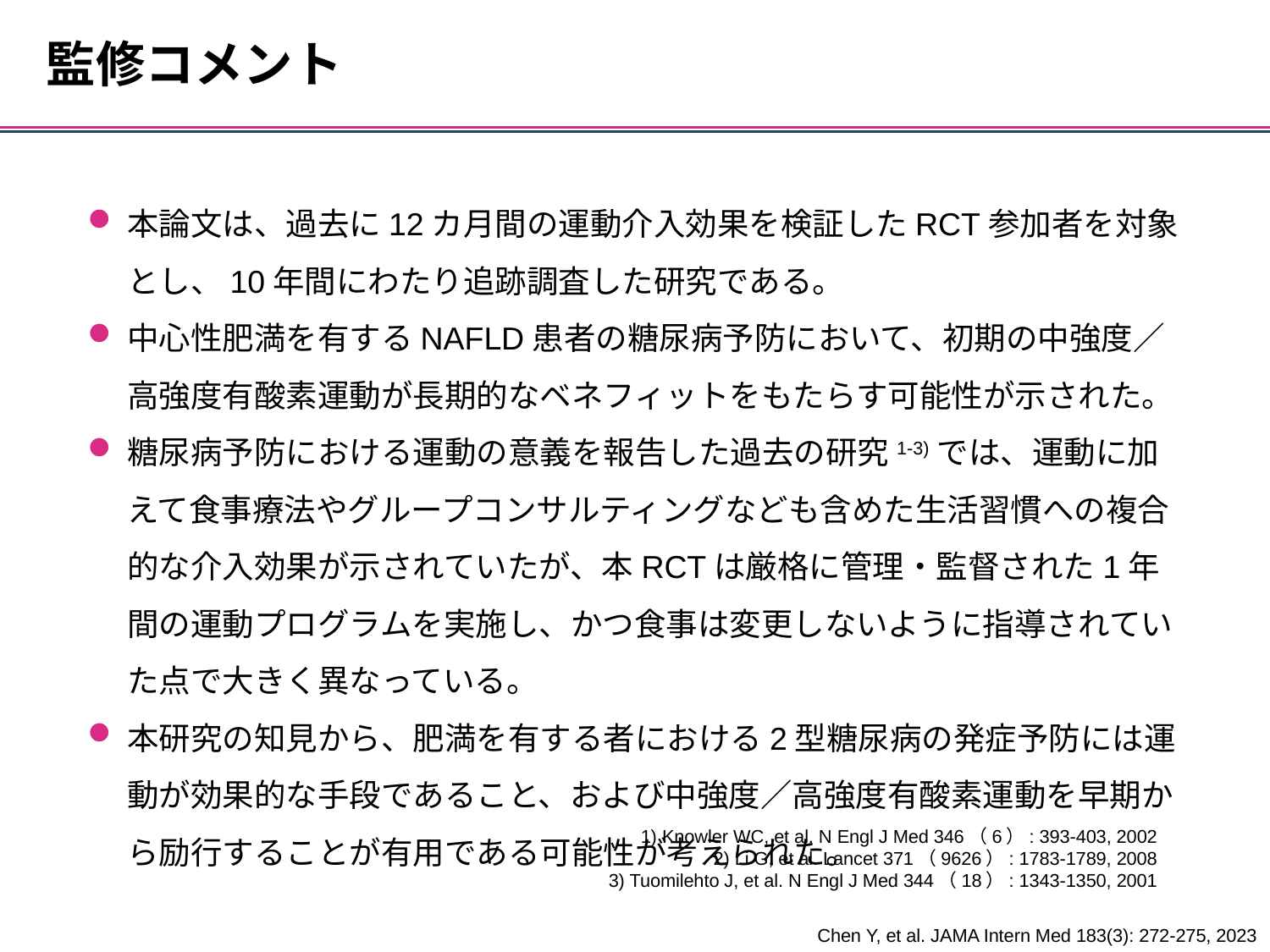

監修コメント
本論文は、過去に12カ月間の運動介入効果を検証したRCT参加者を対象とし、10年間にわたり追跡調査した研究である。
中心性肥満を有するNAFLD患者の糖尿病予防において、初期の中強度／高強度有酸素運動が長期的なベネフィットをもたらす可能性が示された。
糖尿病予防における運動の意義を報告した過去の研究1-3)では、運動に加えて食事療法やグループコンサルティングなども含めた生活習慣への複合的な介入効果が示されていたが、本RCTは厳格に管理・監督された1年間の運動プログラムを実施し、かつ食事は変更しないように指導されていた点で大きく異なっている。
本研究の知見から、肥満を有する者における2型糖尿病の発症予防には運動が効果的な手段であること、および中強度／高強度有酸素運動を早期から励行することが有用である可能性が考えられた。
1) Knowler WC, et al. N Engl J Med 346（6）: 393-403, 2002
2) Li G, et al. Lancet 371（9626）: 1783-1789, 2008
3) Tuomilehto J, et al. N Engl J Med 344（18）: 1343-1350, 2001
Chen Y, et al. JAMA Intern Med 183(3): 272-275, 2023